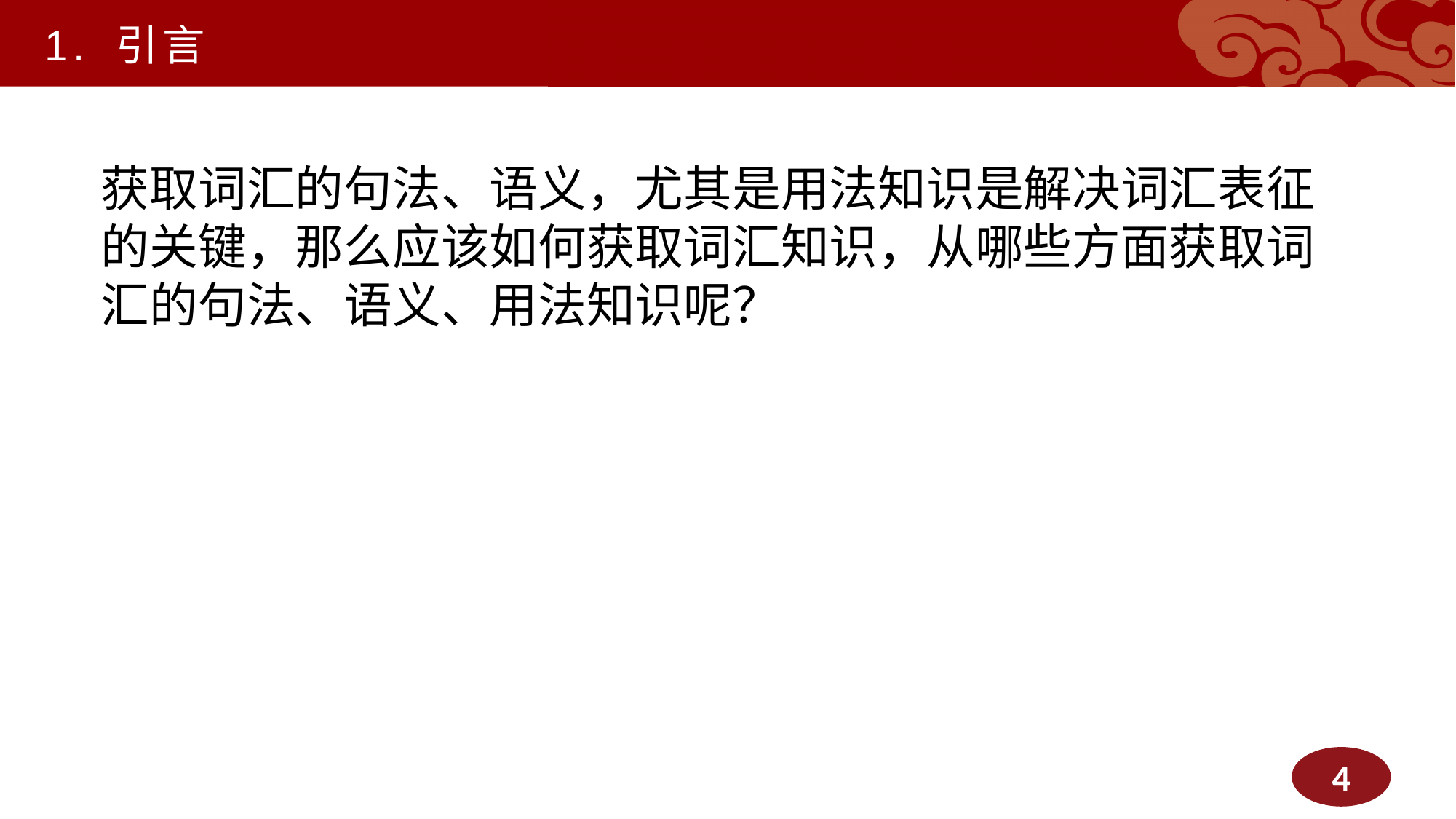

1. 引言

获取词汇的句法、语义，尤其是用法知识是解决词汇表征的关键，那么应该如何获取词汇知识，从哪些方面获取词汇的句法、语义、用法知识呢？